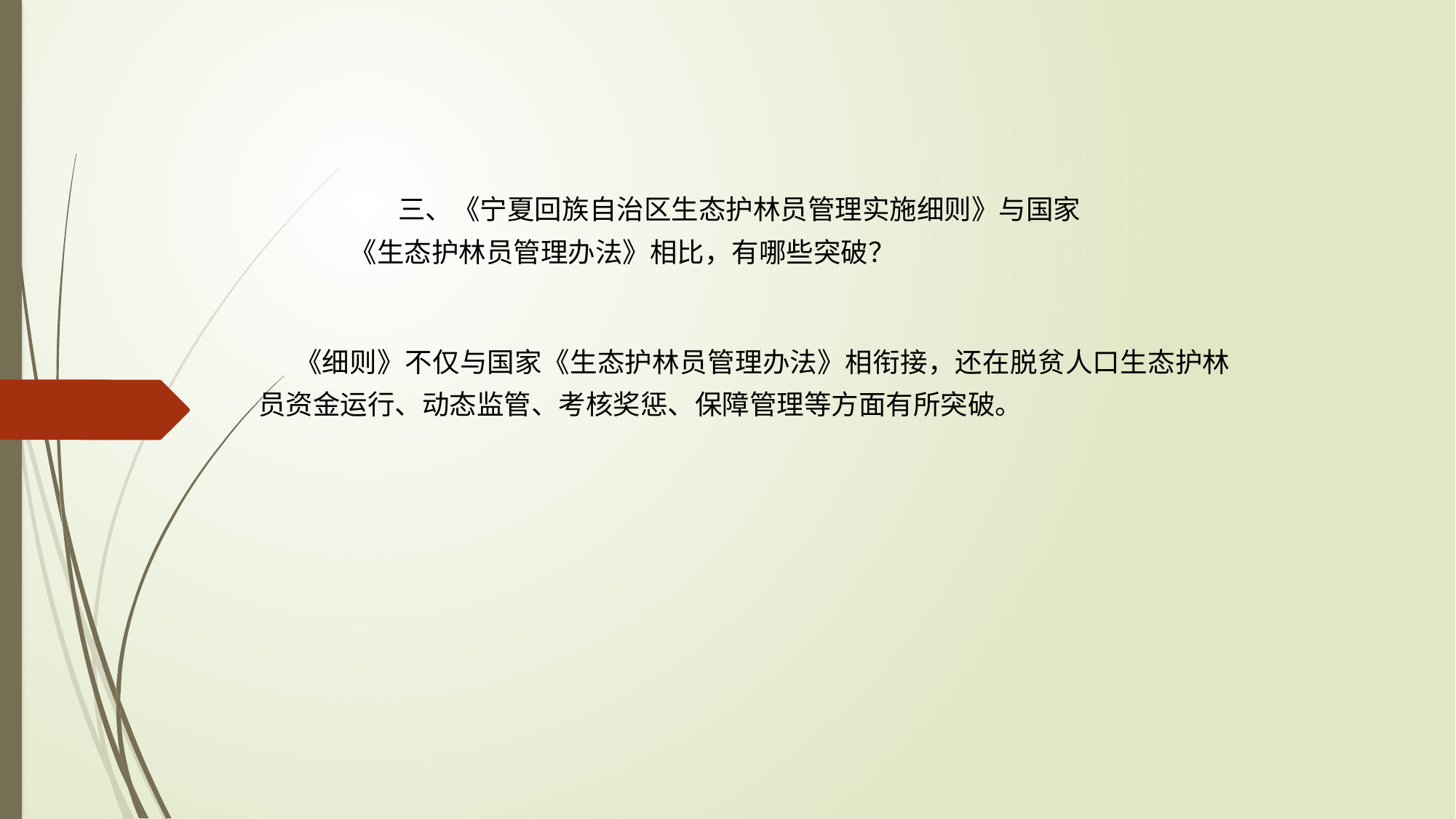

三、《宁夏回族自治区生态护林员管理实施细则》与国家《生态护林员管理办法》相比，有哪些突破？
《细则》不仅与国家《生态护林员管理办法》相衔接，还在脱贫人口生态护林员资金运行、动态监管、考核奖惩、保障管理等方面有所突破。